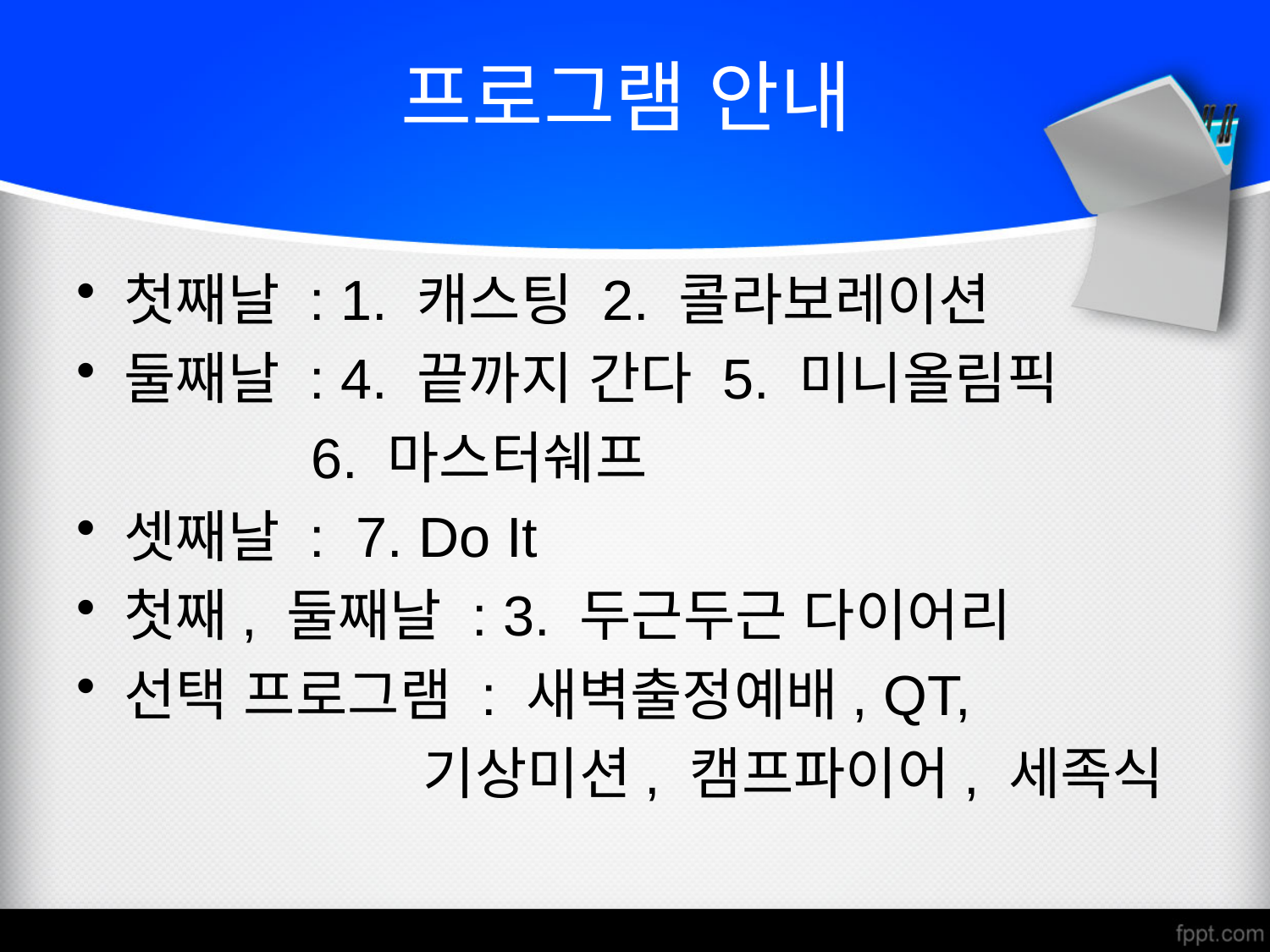

# 프로그램 안내
첫째날 : 1. 캐스팅 2. 콜라보레이션
둘째날 : 4. 끝까지 간다 5. 미니올림픽
               6. 마스터쉐프
셋째날 :  7. Do It
첫째, 둘째날 : 3. 두근두근 다이어리
선택 프로그램 : 새벽출정예배, QT,
                     기상미션, 캠프파이어, 세족식